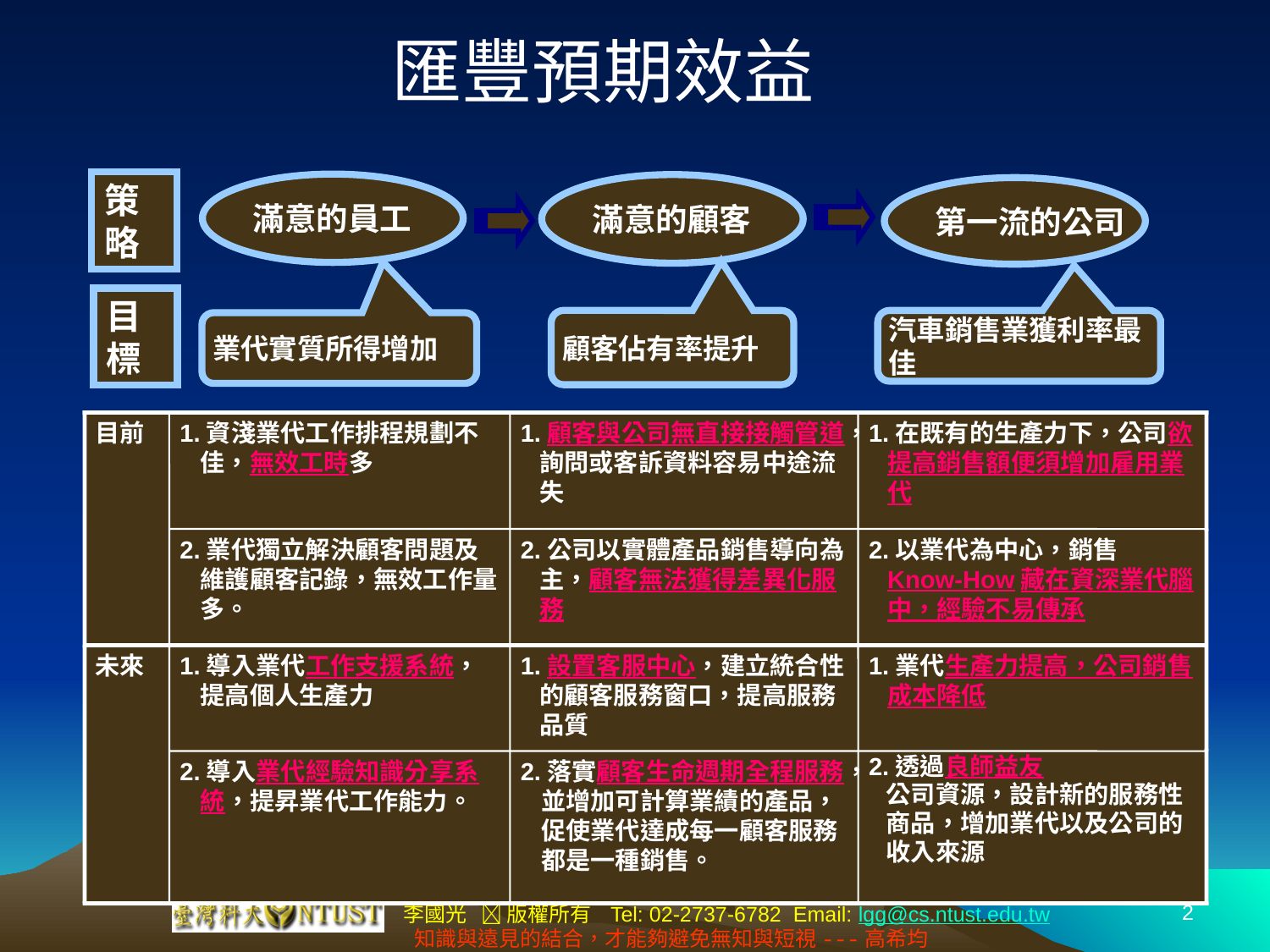

# 匯豐預期效益
策略
滿意的員工
滿意的顧客
第一流的公司

目標
顧客佔有率提升
汽車銷售業獲利率最佳
業代實質所得增加
目前

1.資淺業代工作排程規劃不佳，無效工時多

1.顧客與公司無直接接觸管道，詢問或客訴資料容易中途流失

1.在既有的生產力下，公司欲提高銷售額便須增加雇用業代

2.業代獨立解決顧客問題及維護顧客記錄，無效工作量多。

2.公司以實體產品銷售導向為主，顧客無法獲得差異化服務
2.以業代為中心，銷售Know-How藏在資深業代腦中，經驗不易傳承

未來

1.導入業代工作支援系統，提高個人生產力
1.設置客服中心，建立統合性的顧客服務窗口，提高服務品質
1.業代生產力提高，公司銷售成本降低
2.導入業代經驗知識分享系統，提昇業代工作能力。

2.落實顧客生命週期全程服務，並增加可計算業績的產品，促使業代達成每一顧客服務都是一種銷售。
2.透過良師益友系統整合全
  公司資源，設計新的服務性
  商品，增加業代以及公司的
  收入來源

2